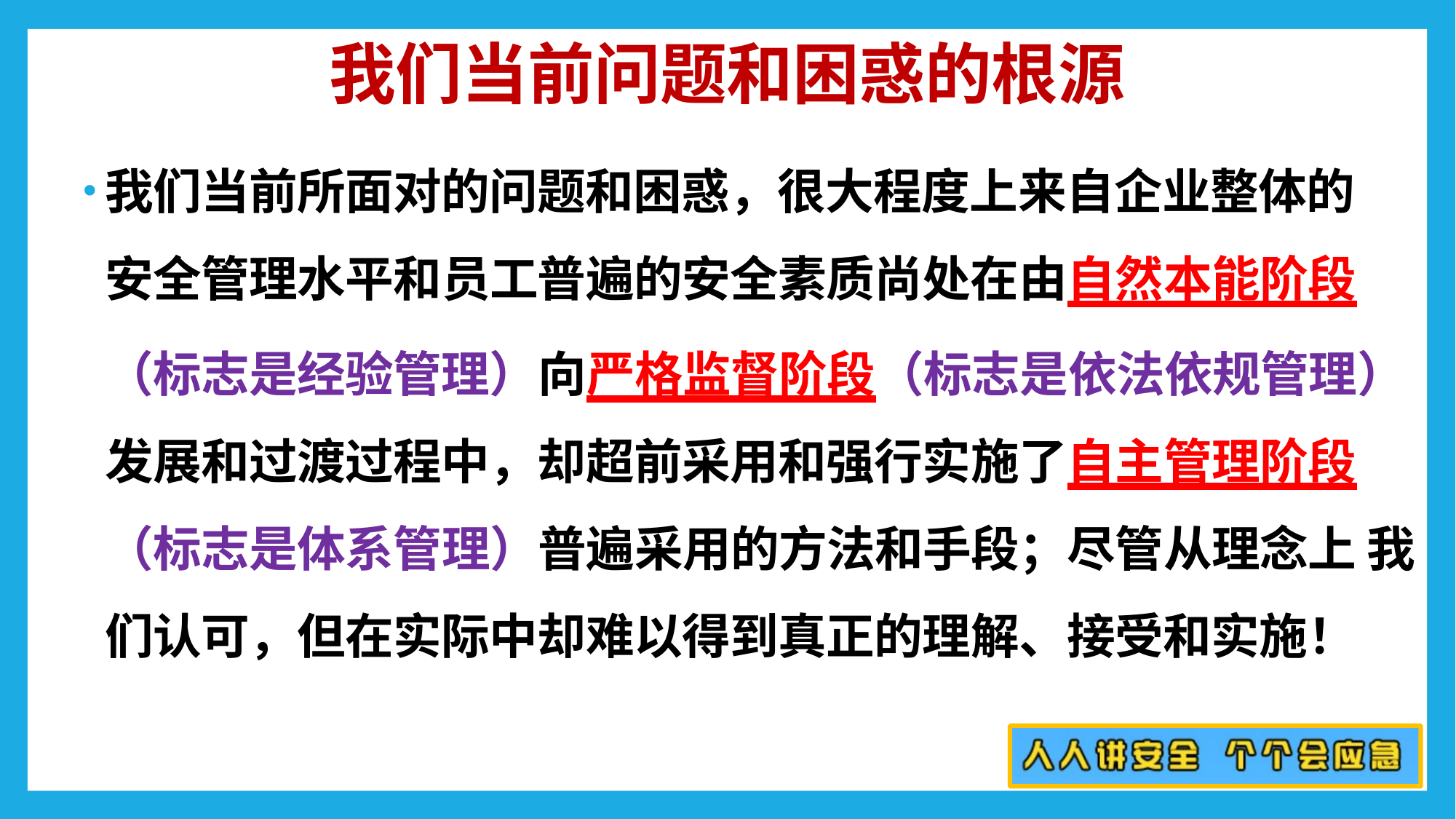

# 我们当前问题和困惑的根源
我们当前所面对的问题和困惑，很大程度上来自企业整体的
安全管理水平和员工普遍的安全素质尚处在由自然本能阶段
（标志是经验管理）向严格监督阶段（标志是依法依规管理）发展和过渡过程中，却超前采用和强行实施了自主管理阶段
（标志是体系管理）普遍采用的方法和手段；尽管从理念上 我们认可，但在实际中却难以得到真正的理解、接受和实施！